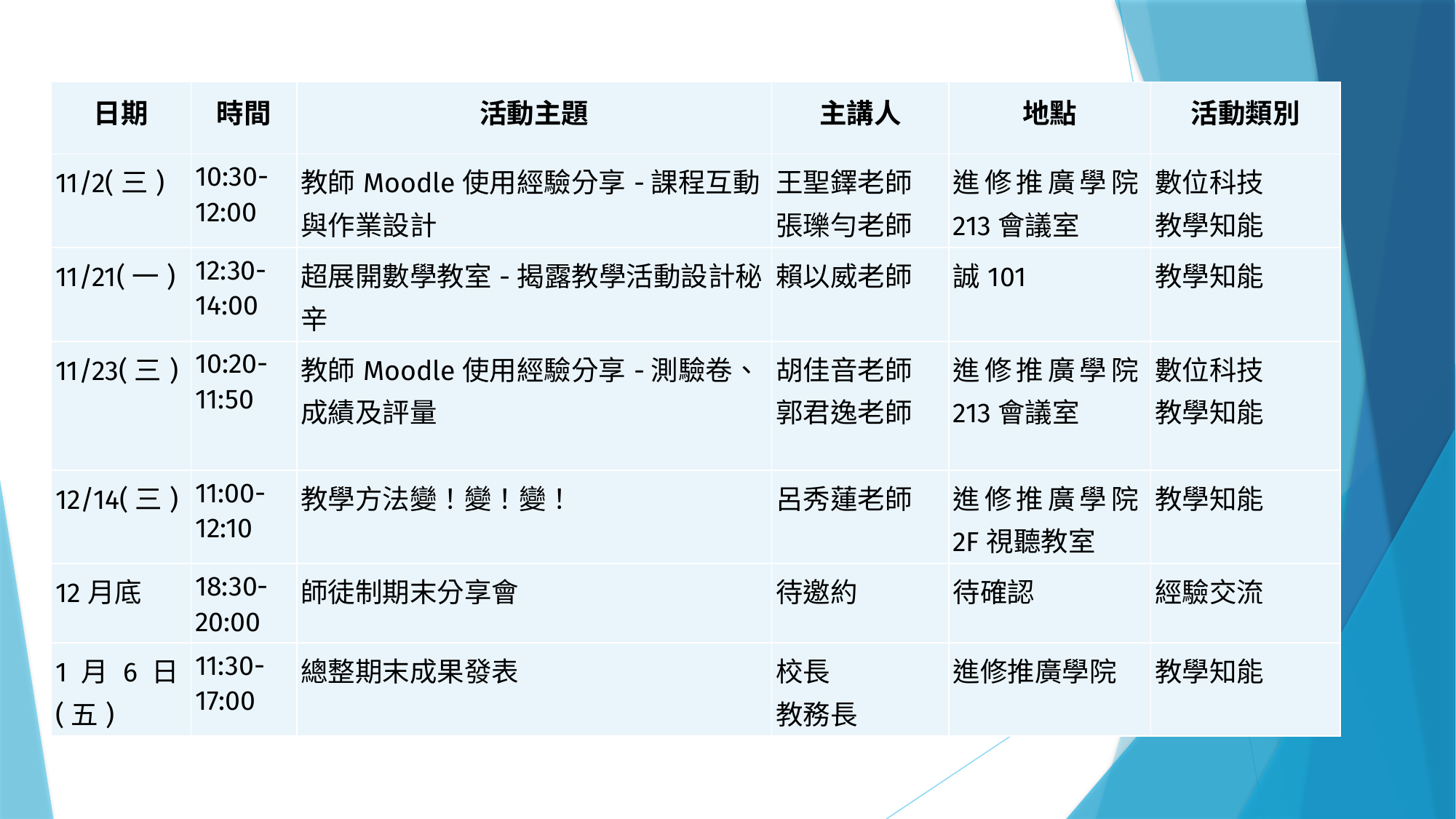

#
| 日期 | 時間 | 活動主題 | 主講人 | 地點 | 活動類別 |
| --- | --- | --- | --- | --- | --- |
| 11/2(三) | 10:30-12:00 | 教師Moodle使用經驗分享-課程互動與作業設計 | 王聖鐸老師 張瓅勻老師 | 進修推廣學院213會議室 | 數位科技 教學知能 |
| 11/21(一) | 12:30-14:00 | 超展開數學教室-揭露教學活動設計秘辛 | 賴以威老師 | 誠101 | 教學知能 |
| 11/23(三) | 10:20-11:50 | 教師Moodle使用經驗分享-測驗卷、成績及評量 | 胡佳音老師 郭君逸老師 | 進修推廣學院213會議室 | 數位科技 教學知能 |
| 12/14(三) | 11:00-12:10 | 教學方法變！變！變！ | 呂秀蓮老師 | 進修推廣學院2F視聽教室 | 教學知能 |
| 12月底 | 18:30-20:00 | 師徒制期末分享會 | 待邀約 | 待確認 | 經驗交流 |
| 1月6日(五) | 11:30- 17:00 | 總整期末成果發表 | 校長 教務長 | 進修推廣學院 | 教學知能 |